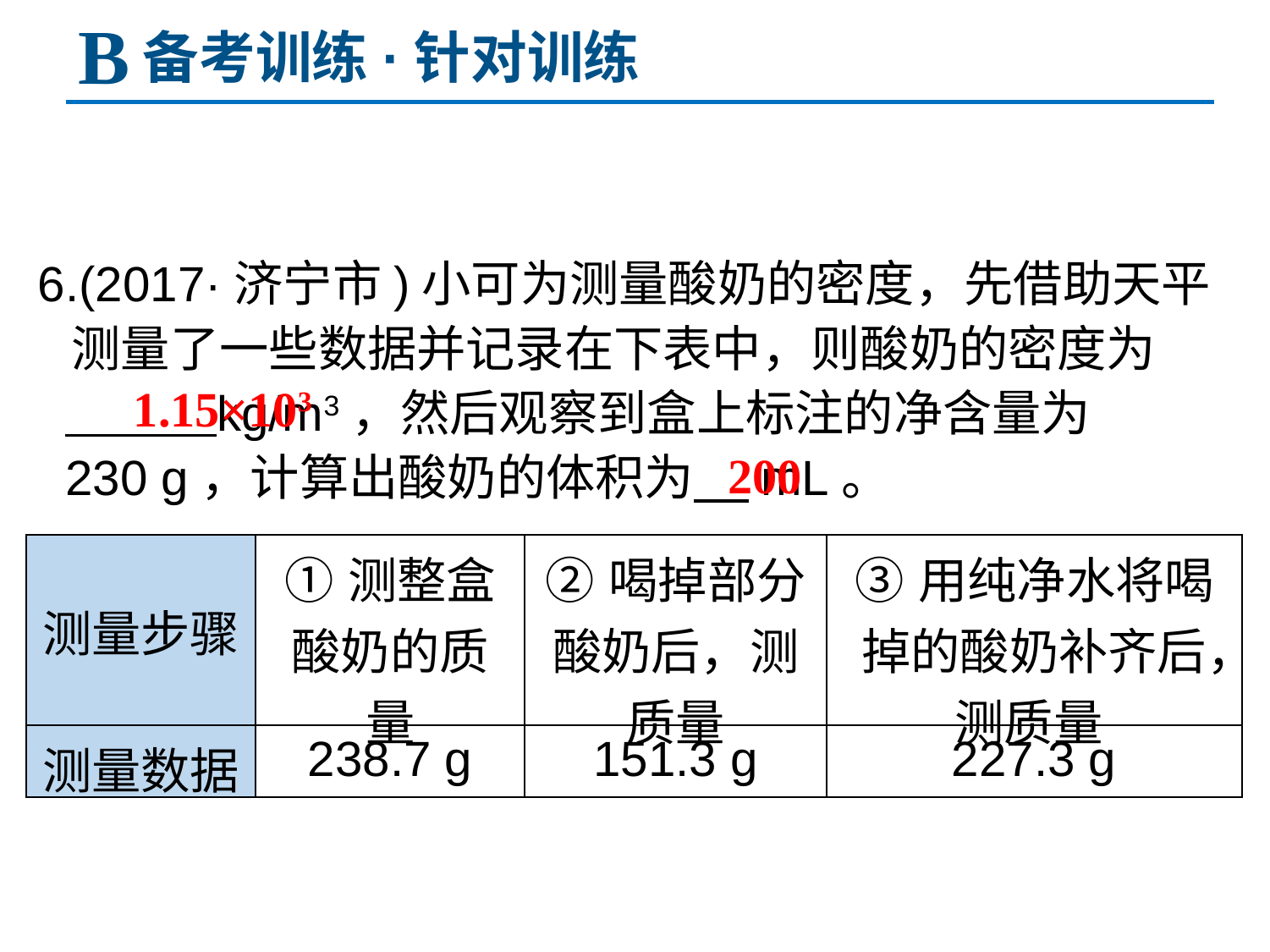

B
备考训练·针对训练
6.(2017·济宁市)小可为测量酸奶的密度，先借助天平
  测量了一些数据并记录在下表中，则酸奶的密度为
             kg/m3，然后观察到盒上标注的净含量为
  230 g，计算出酸奶的体积为     mL。

1.15×103
200
| 测量步骤 | ①测整盒酸奶的质量 | ②喝掉部分酸奶后，测质量 | ③用纯净水将喝掉的酸奶补齐后，测质量 |
| --- | --- | --- | --- |
| 测量数据 | 238.7 g | 151.3 g | 227.3 g |